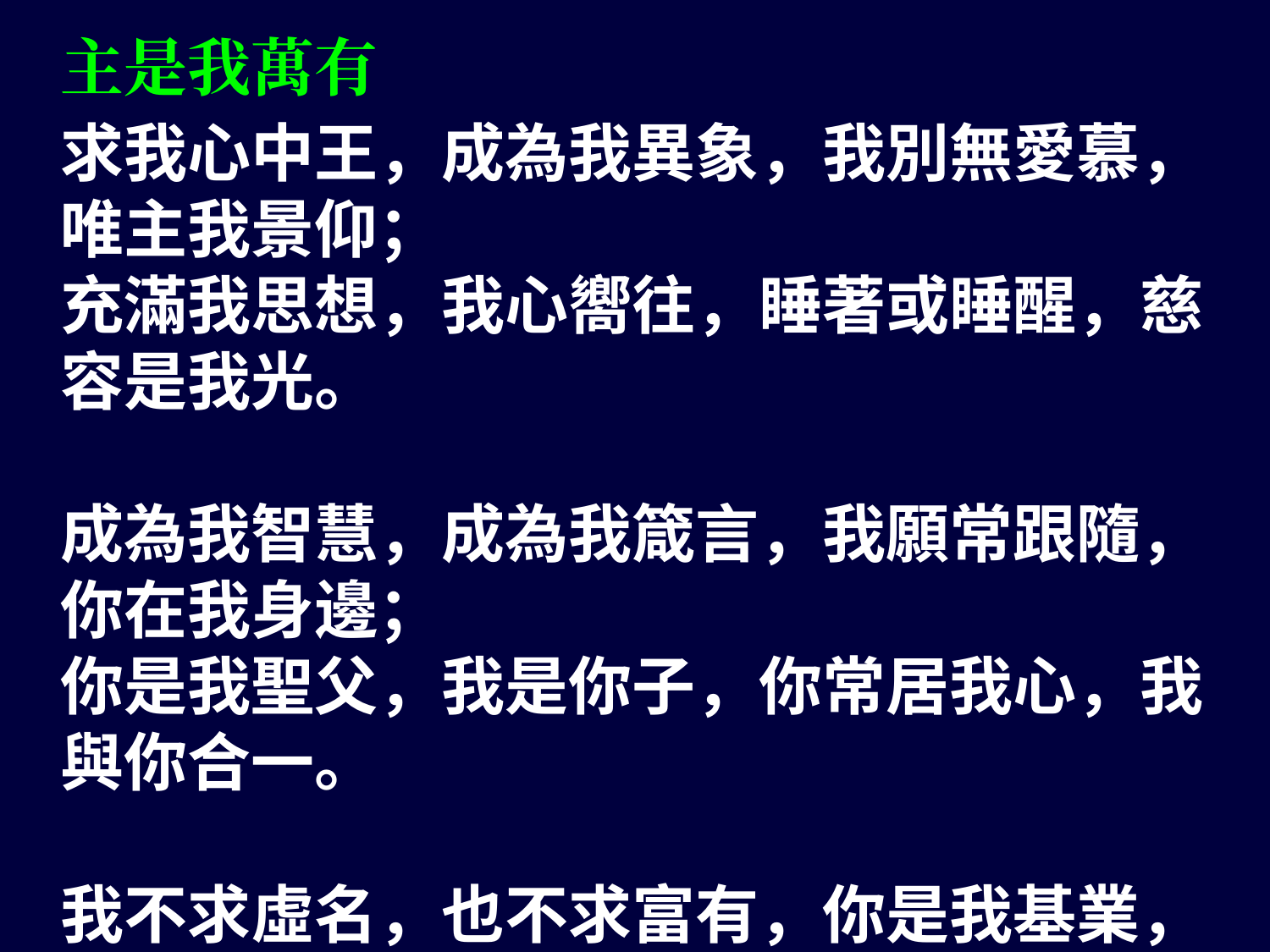

主是我萬有
求我心中王，成為我異象，我別無愛慕，唯主我景仰；
充滿我思想，我心嚮往，睡著或睡醒，慈容是我光。

成為我智慧，成為我箴言，我願常跟隨，你在我身邊；
你是我聖父，我是你子，你常居我心，我與你合一。

我不求虛名，也不求富有，你是我基業，從今到永久；
惟你在我心，永遠居首，天上大君王，你是我萬有。

天上大君王，光明的太陽，容我享天樂，我已打勝仗；